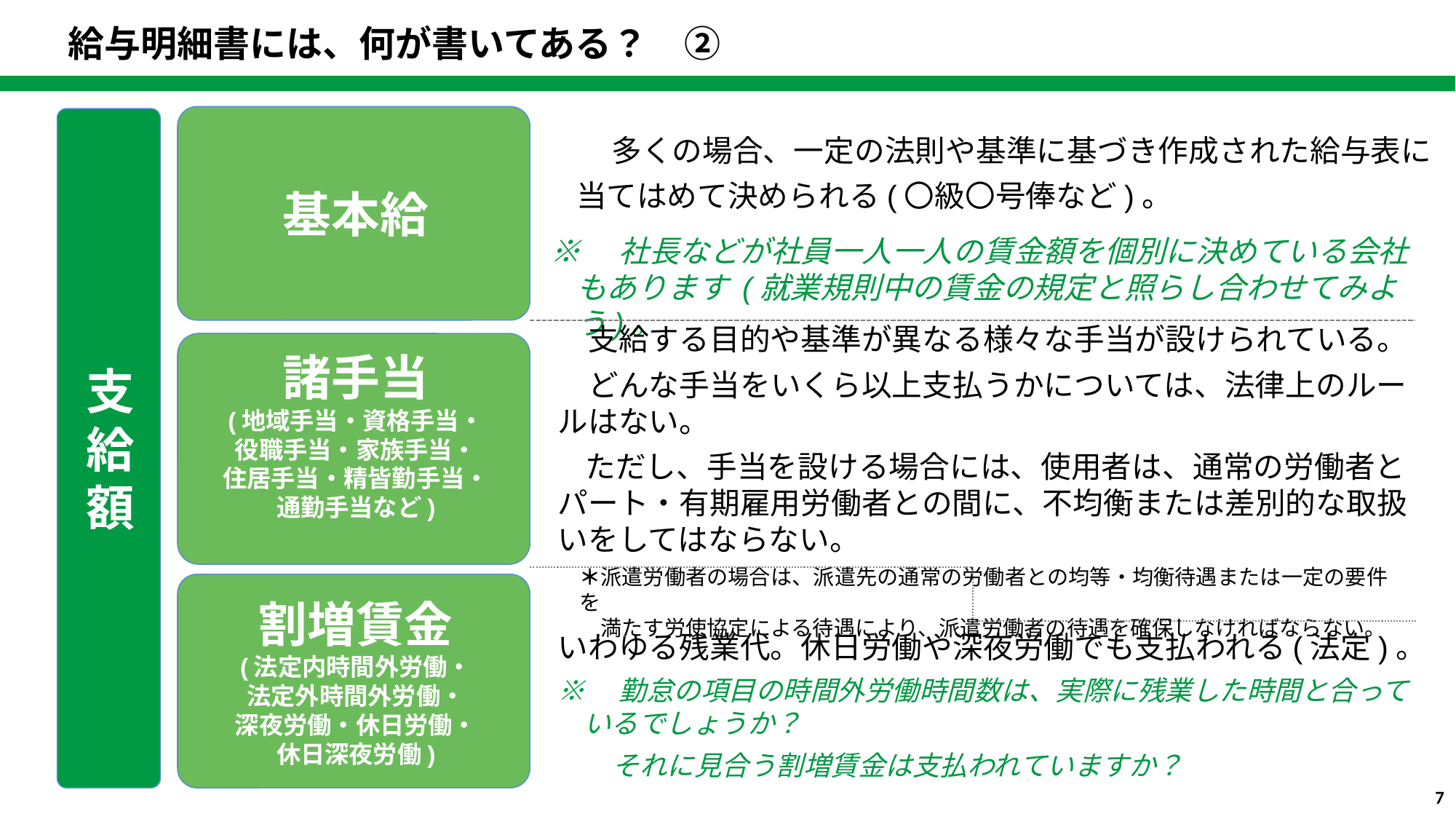

給与明細書には、何が書いてある？　②

基本給
支給額
　　多くの場合、一定の法則や基準に基づき作成された給与表に当てはめて決められる(〇級〇号俸など)。
※　社長などが社員一人一人の賃金額を個別に決めている会社もあります (就業規則中の賃金の規定と照らし合わせてみよう)。
　支給する目的や基準が異なる様々な手当が設けられている。
　どんな手当をいくら以上支払うかについては、法律上のルールはない。
   ただし、手当を設ける場合には、使用者は、通常の労働者とパート・有期雇用労働者との間に、不均衡または差別的な取扱いをしてはならない。
諸手当
(地域手当・資格手当・
役職手当・家族手当・
住居手当・精皆勤手当・
通勤手当など)

＊派遣労働者の場合は、派遣先の通常の労働者との均等・均衡待遇または一定の要件を
　満たす労使協定による待遇により、派遣労働者の待遇を確保しなければならない。
割増賃金
(法定内時間外労働・
法定外時間外労働・
深夜労働・休日労働・
休日深夜労働)
いわゆる残業代。休日労働や深夜労働でも支払われる(法定)。
※　勤怠の項目の時間外労働時間数は、実際に残業した時間と合っているでしょうか？
　　それに見合う割増賃金は支払われていますか？
7